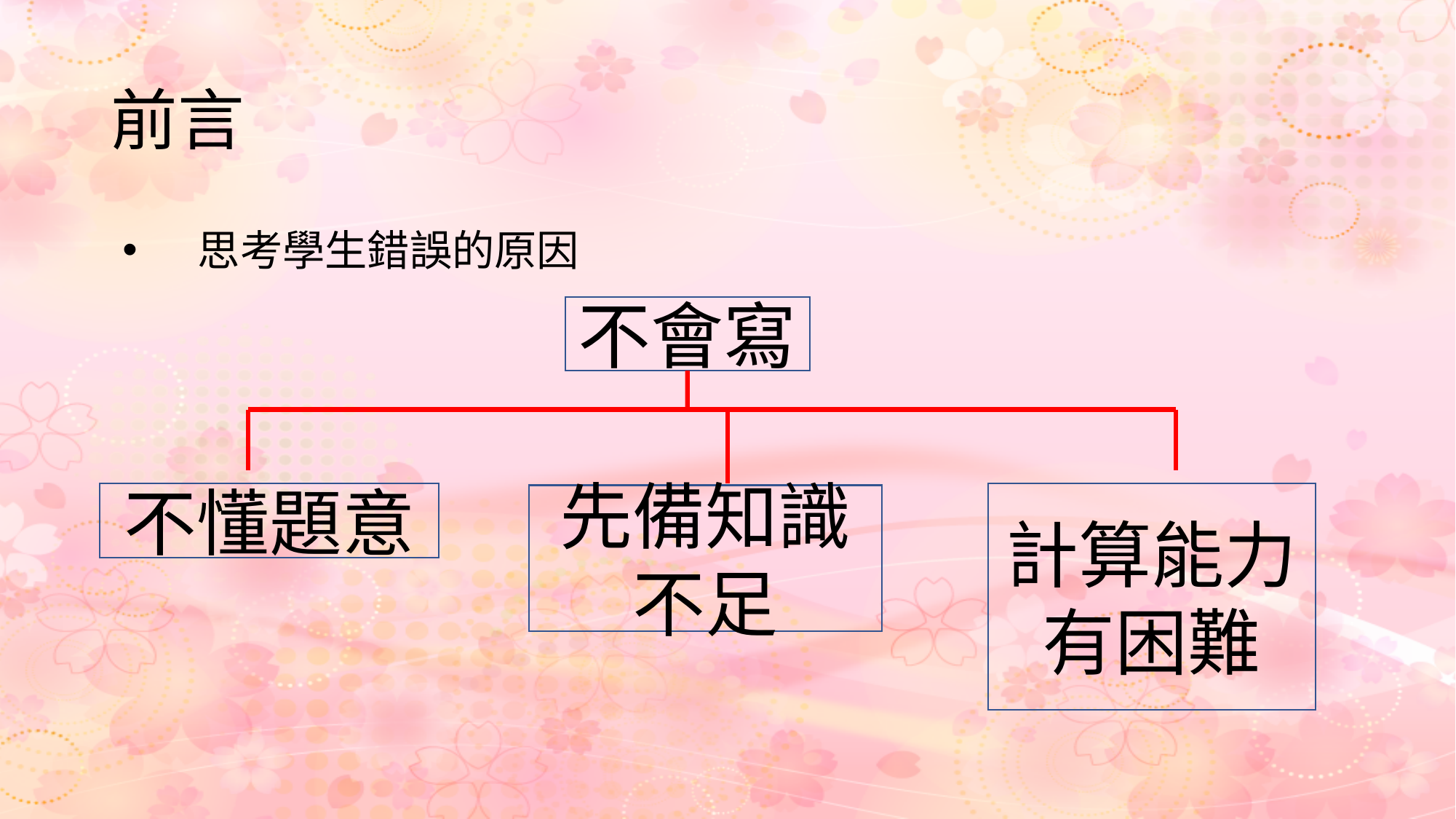

# 前言
    思考學生錯誤的原因

不會寫
不懂題意
計算能力有困難
先備知識不足